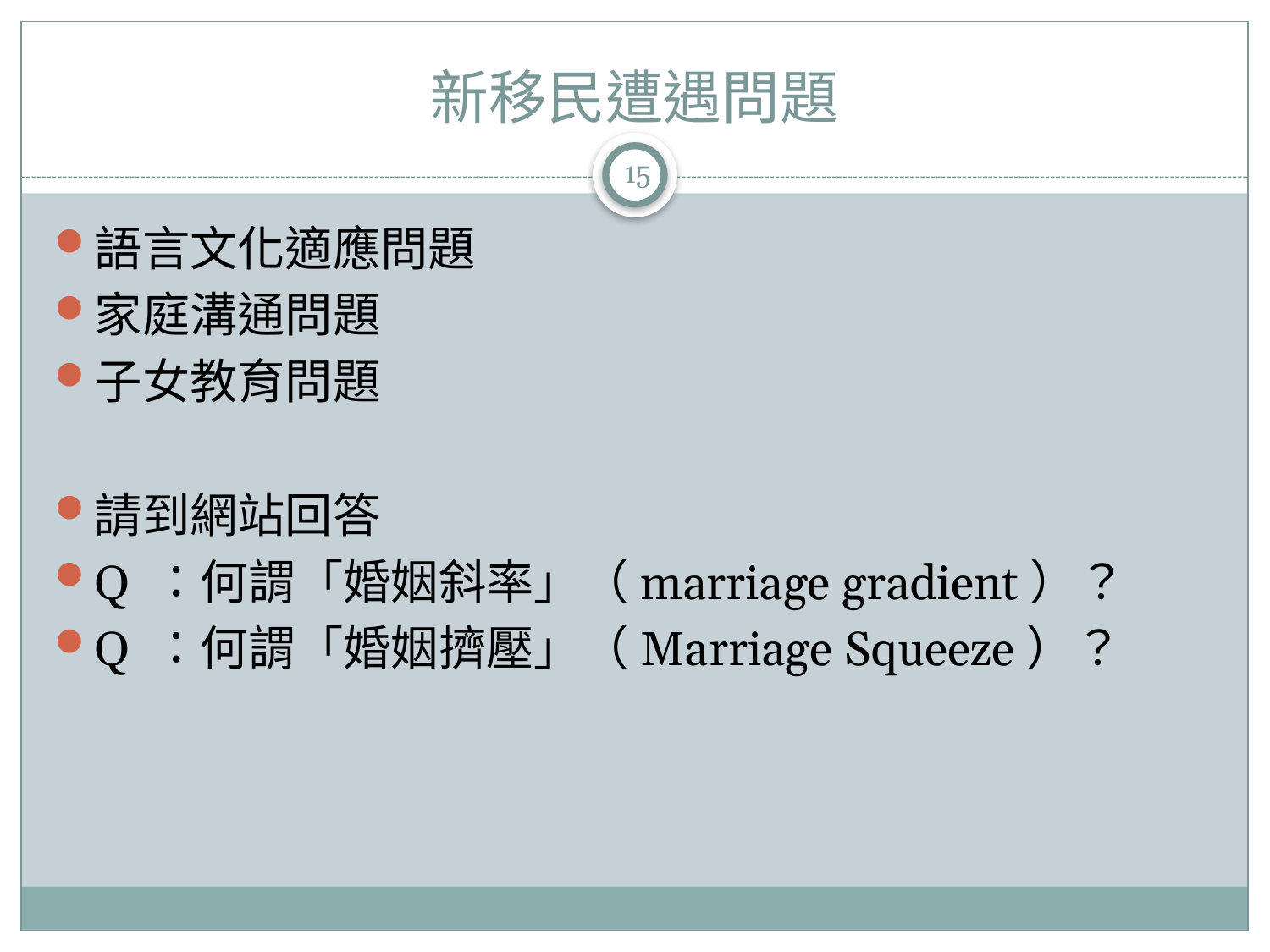

# 新移民遭遇問題
15
語言文化適應問題
家庭溝通問題
子女教育問題

請到網站回答
Q ：何謂「婚姻斜率」（marriage gradient）？
Q ：何謂「婚姻擠壓」（Marriage Squeeze）？